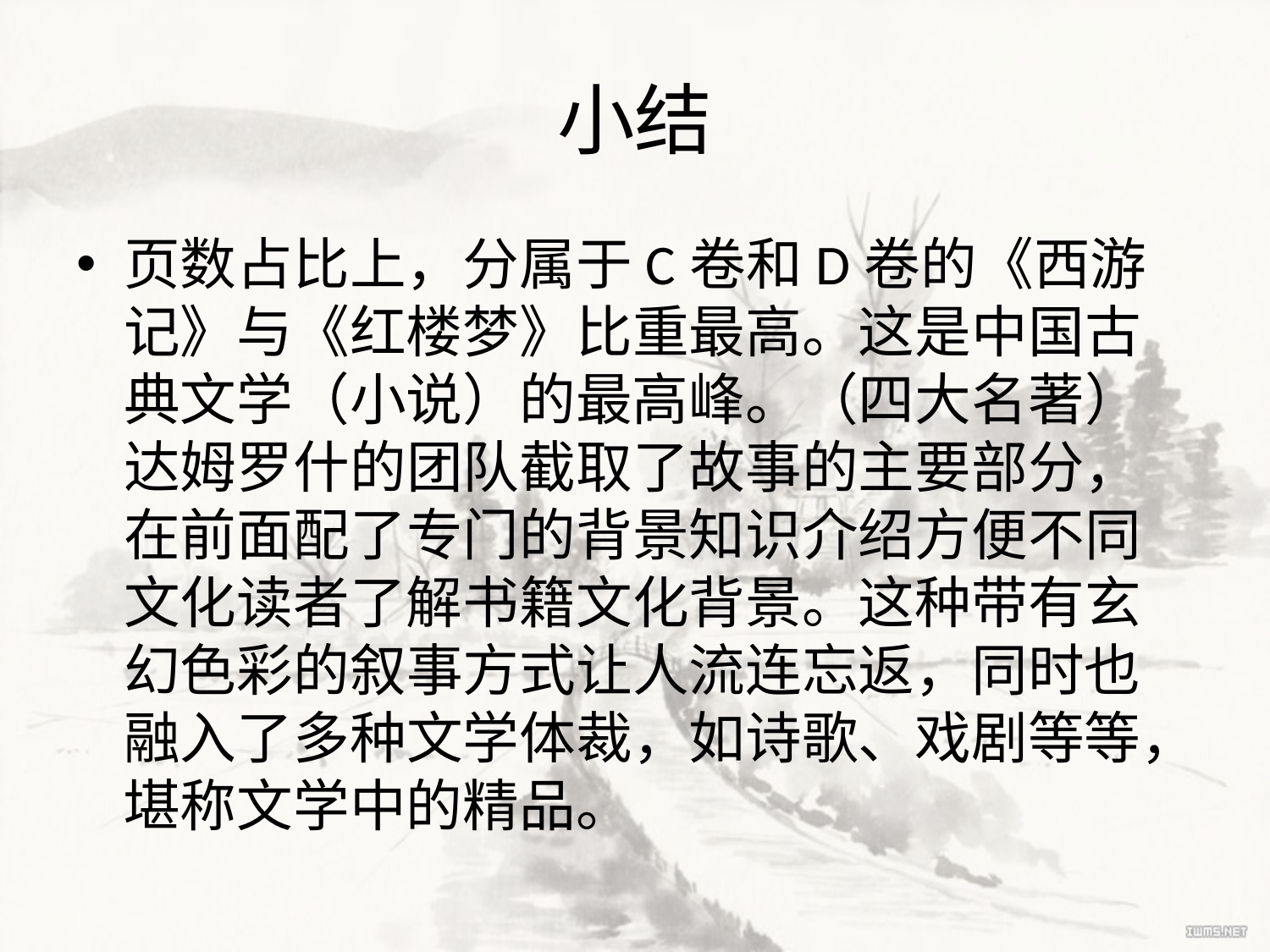

# 小结
页数占比上，分属于C卷和D卷的《西游记》与《红楼梦》比重最高。这是中国古典文学（小说）的最高峰。（四大名著）达姆罗什的团队截取了故事的主要部分，在前面配了专门的背景知识介绍方便不同文化读者了解书籍文化背景。这种带有玄幻色彩的叙事方式让人流连忘返，同时也融入了多种文学体裁，如诗歌、戏剧等等，堪称文学中的精品。